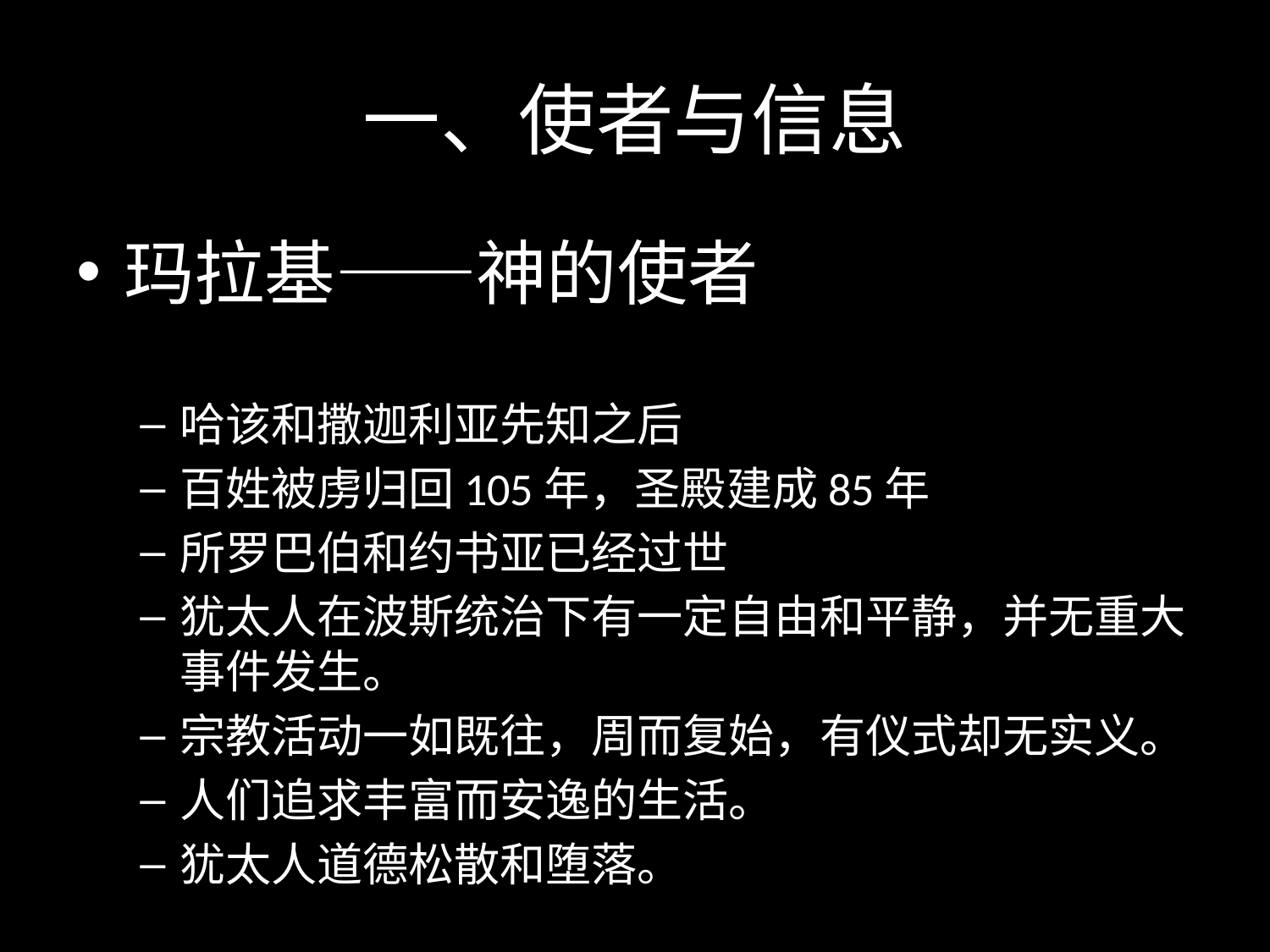

# 一、使者与信息
玛拉基——神的使者

哈该和撒迦利亚先知之后
百姓被虏归回105年，圣殿建成85年
所罗巴伯和约书亚已经过世
犹太人在波斯统治下有一定自由和平静，并无重大事件发生。
宗教活动一如既往，周而复始，有仪式却无实义。
人们追求丰富而安逸的生活。
犹太人道德松散和堕落。